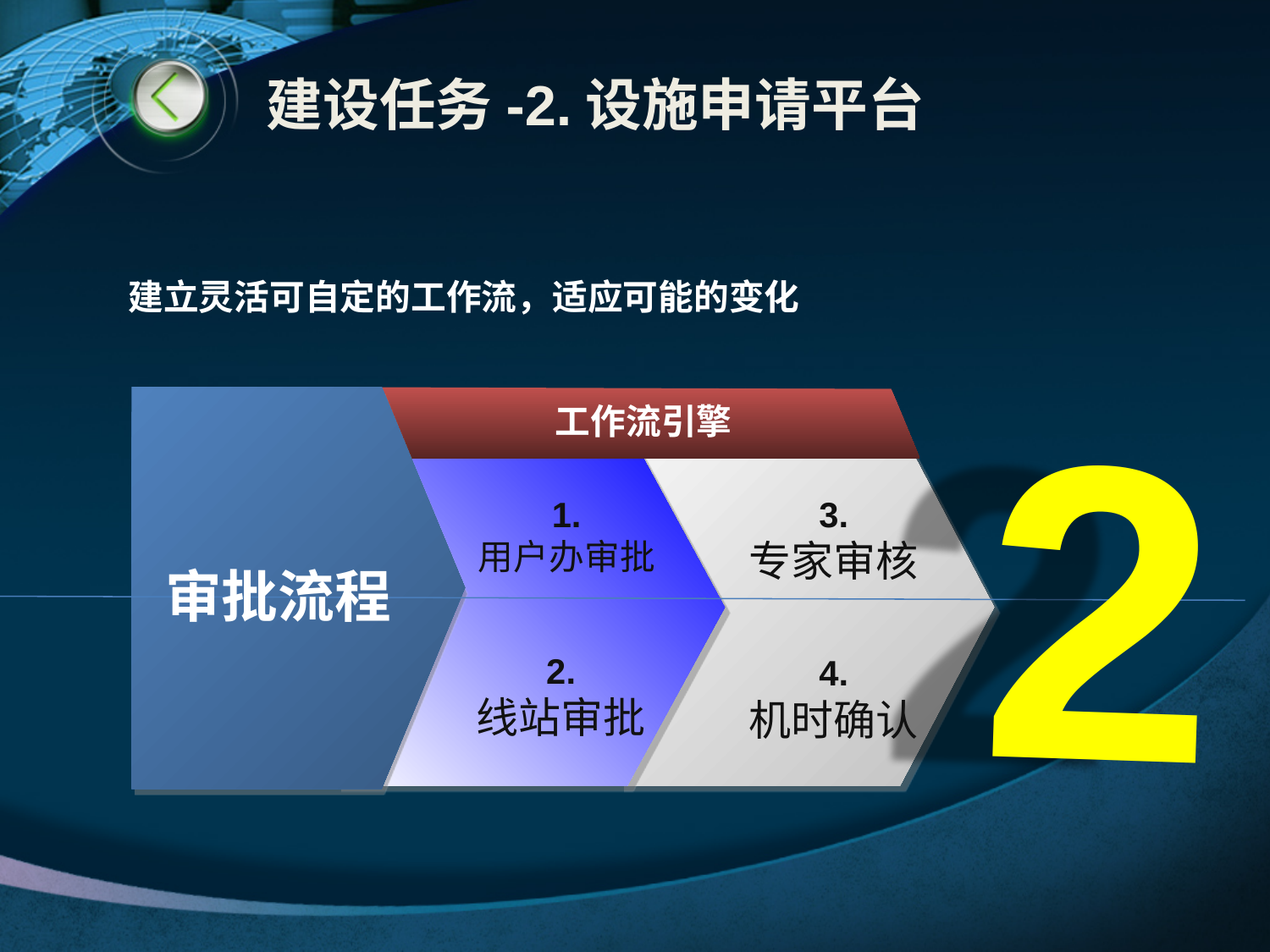

建设任务-2.设施申请平台
建立灵活可自定的工作流，适应可能的变化
2

工作流引擎

1.
用户办审批
3.
专家审核
审批流程
2.
线站审批
4.
机时确认